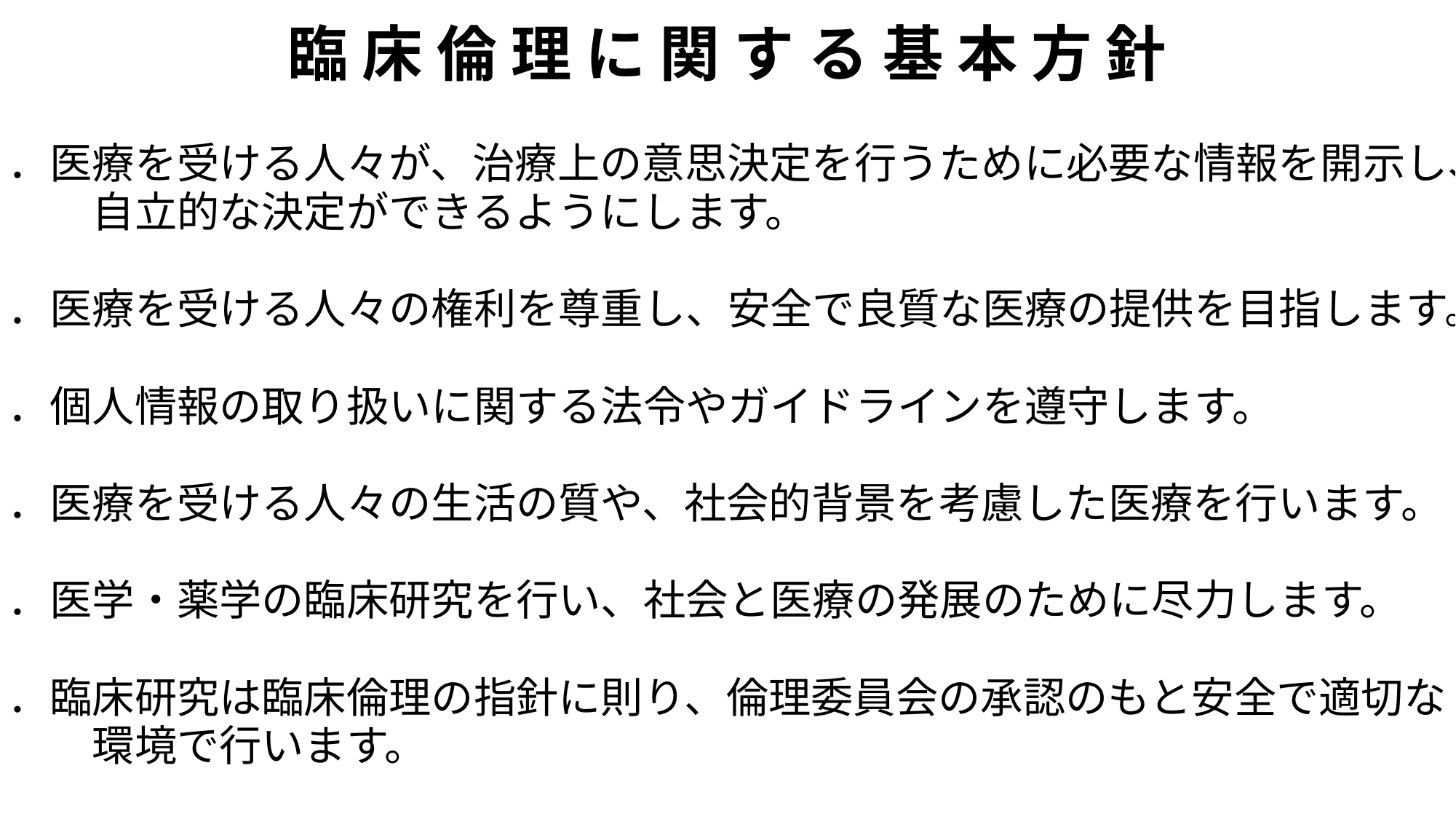

臨 床 倫 理 に 関 す る 基 本 方 針
１．医療を受ける人々が、治療上の意思決定を行うために必要な情報を開示し、
　　　自立的な決定ができるようにします。

２．医療を受ける人々の権利を尊重し、安全で良質な医療の提供を目指します。

３．個人情報の取り扱いに関する法令やガイドラインを遵守します。

４．医療を受ける人々の生活の質や、社会的背景を考慮した医療を行います。

５．医学・薬学の臨床研究を行い、社会と医療の発展のために尽力します。

６．臨床研究は臨床倫理の指針に則り、倫理委員会の承認のもと安全で適切な
　　　環境で行います。